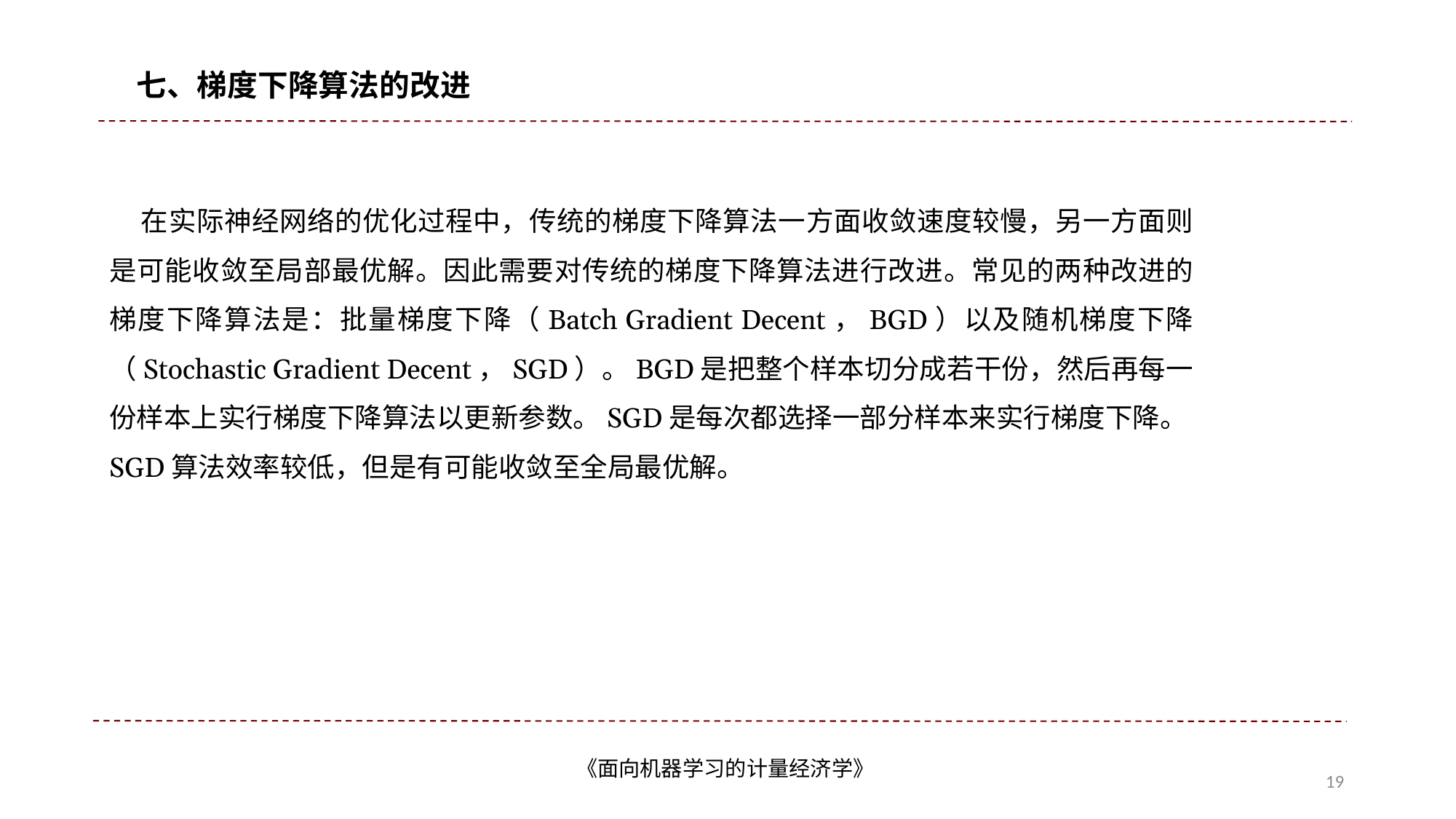

七、梯度下降算法的改进

在实际神经网络的优化过程中，传统的梯度下降算法一方面收敛速度较慢，另一方面则是可能收敛至局部最优解。因此需要对传统的梯度下降算法进行改进。常见的两种改进的梯度下降算法是：批量梯度下降（Batch Gradient Decent，BGD）以及随机梯度下降（Stochastic Gradient Decent，SGD）。BGD是把整个样本切分成若干份，然后再每一份样本上实行梯度下降算法以更新参数。SGD是每次都选择一部分样本来实行梯度下降。SGD算法效率较低，但是有可能收敛至全局最优解。

2025年7月
《面向机器学习的计量经济学》
19